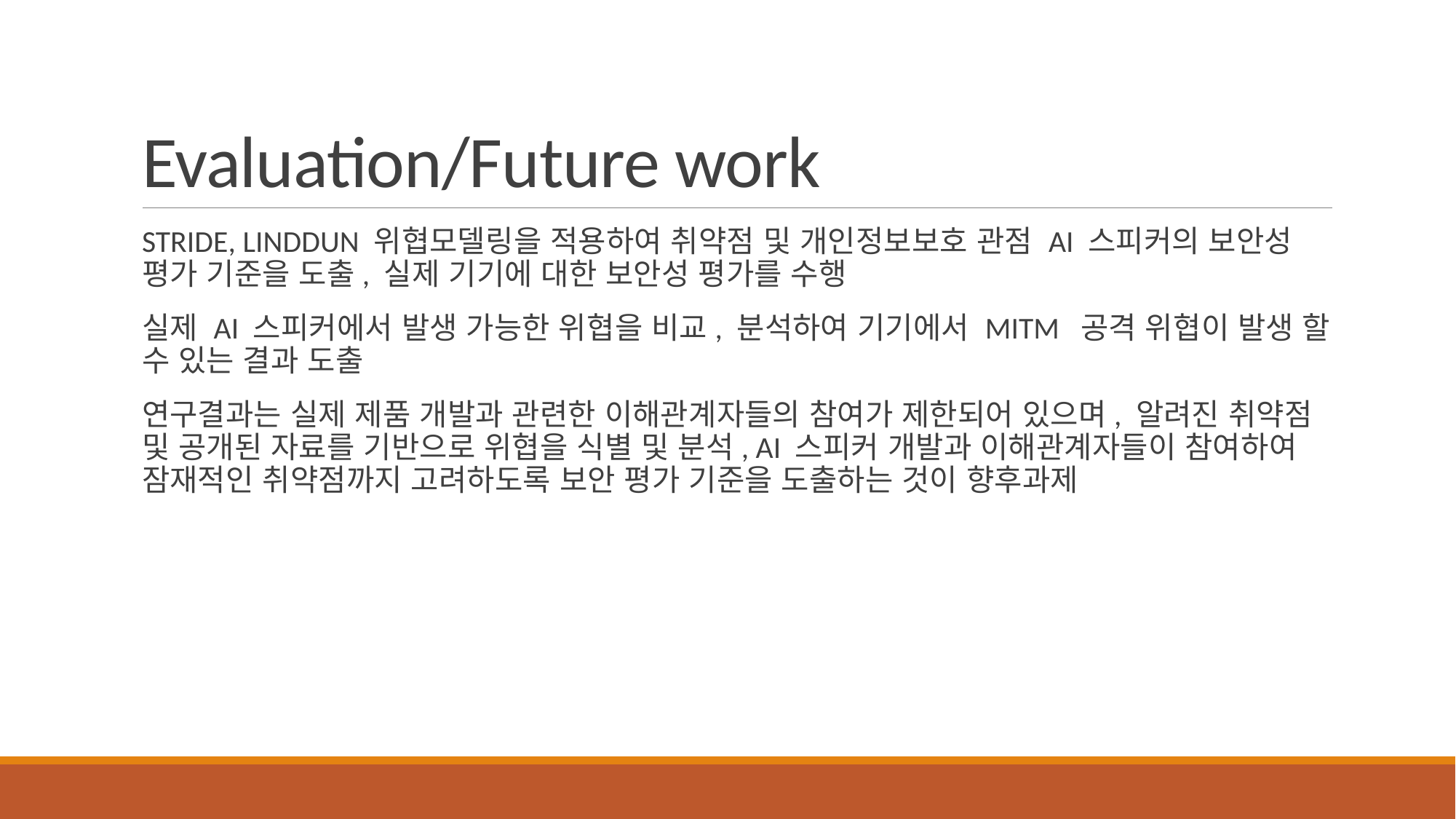

# Evaluation/Future work
STRIDE, LINDDUN 위협모델링을 적용하여 취약점 및 개인정보보호 관점 AI 스피커의 보안성 평가 기준을 도출, 실제 기기에 대한 보안성 평가를 수행
실제 AI 스피커에서 발생 가능한 위협을 비교, 분석하여 기기에서 MITM  공격 위협이 발생 할 수 있는 결과 도출
연구결과는 실제 제품 개발과 관련한 이해관계자들의 참여가 제한되어 있으며, 알려진 취약점 및 공개된 자료를 기반으로 위협을 식별 및 분석, AI 스피커 개발과 이해관계자들이 참여하여 잠재적인 취약점까지 고려하도록 보안 평가 기준을 도출하는 것이 향후과제